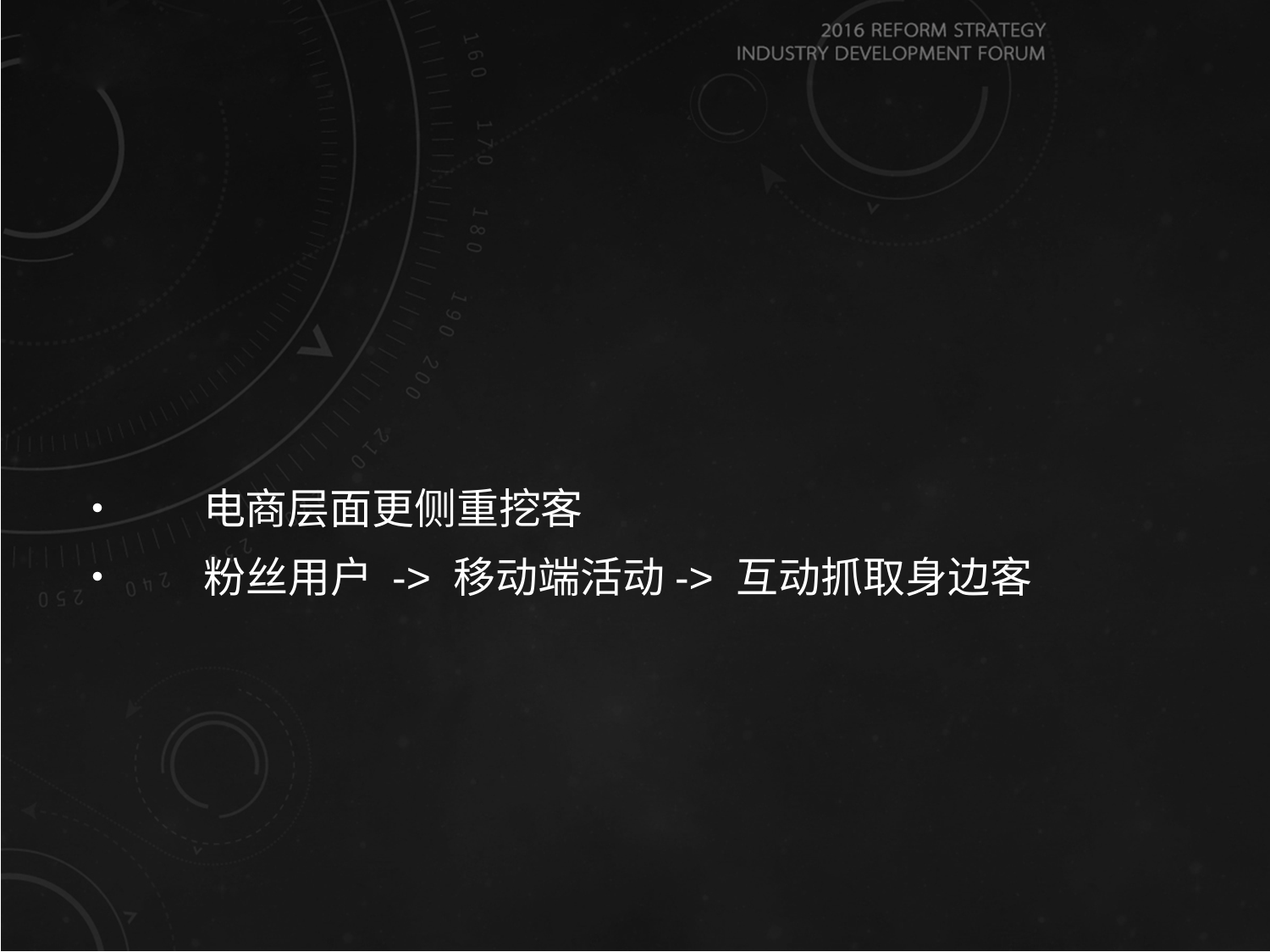

•	电商层面更侧重挖客
•	粉丝用户 -> 移动端活动-> 互动抓取身边客